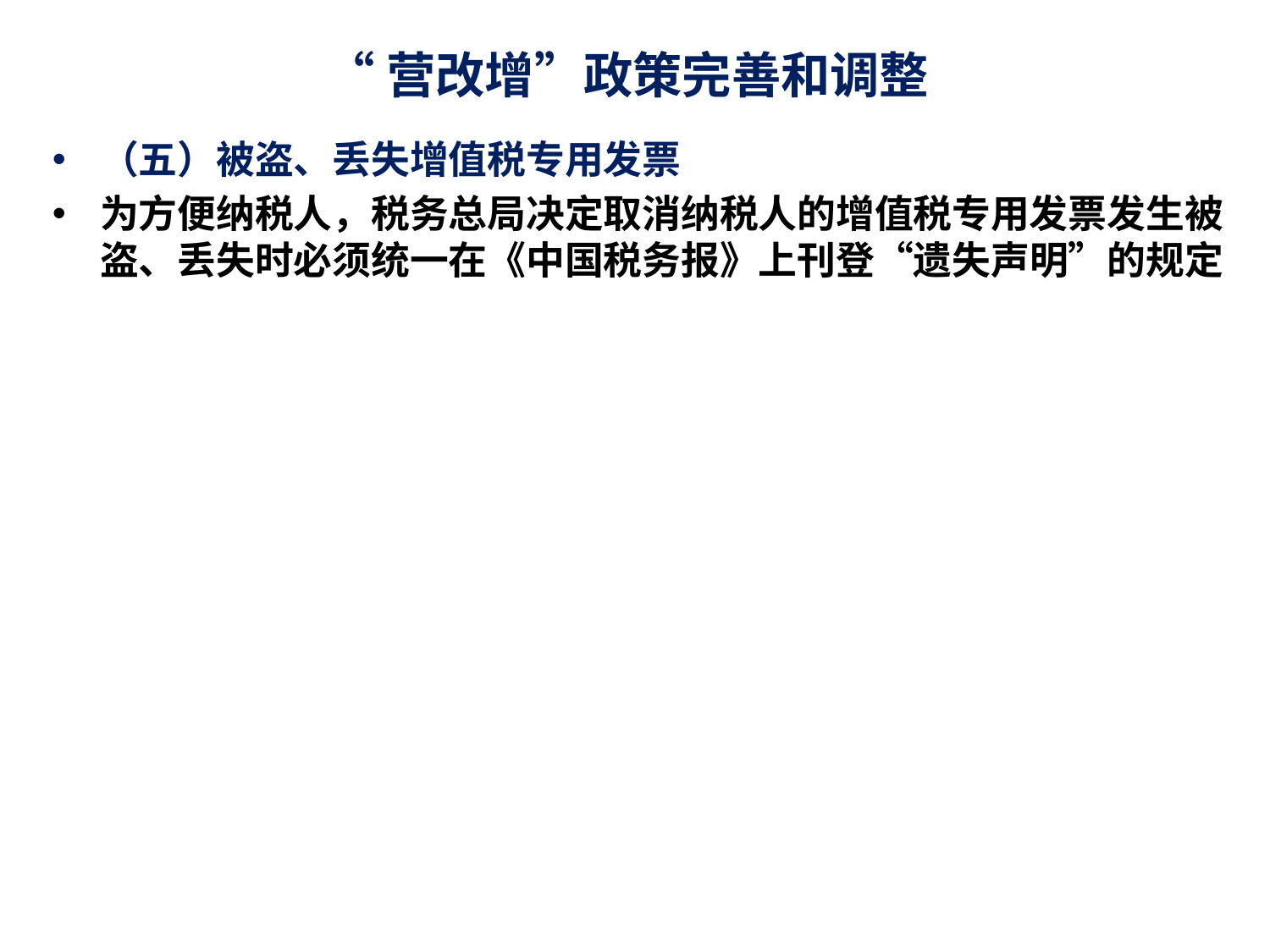

# “营改增”政策完善和调整
（五）被盗、丢失增值税专用发票
为方便纳税人，税务总局决定取消纳税人的增值税专用发票发生被盗、丢失时必须统一在《中国税务报》上刊登“遗失声明”的规定